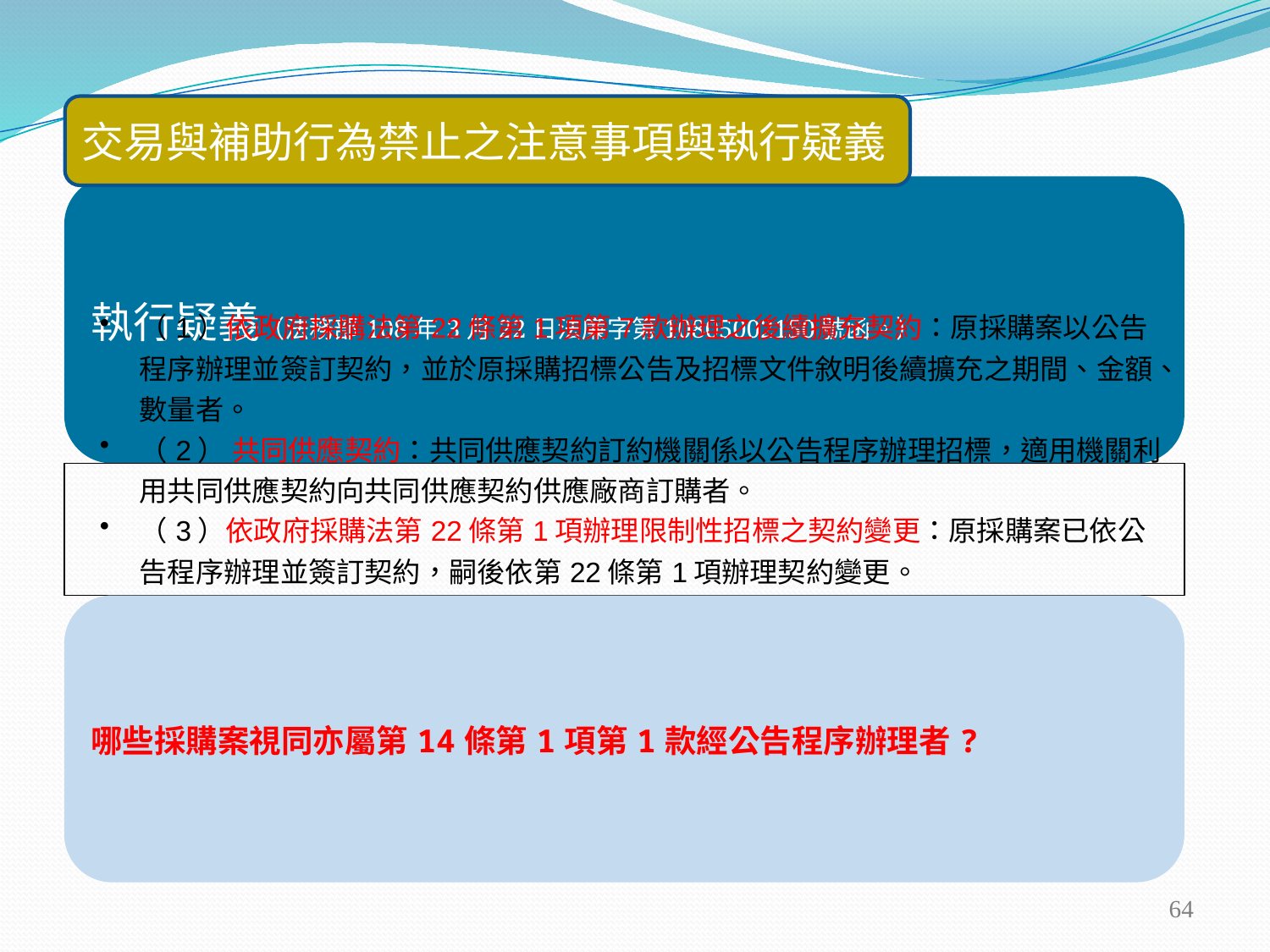

交易與補助行為禁止之注意事項與執行疑義
哪些採購案視同亦屬第14條第1項第1款經公告程序辦理者?
（2） 共同供應契約：共同供應契約訂約機關係以公告程序辦理招標，適用機關利用共同供應契約向共同供應契約供應廠商訂購者。
（3）依政府採購法第22條第1項辦理限制性招標之契約變更：原採購案已依公告程序辦理並簽訂契約，嗣後依第22條第1項辦理契約變更。
（4）選擇性招標之後，後續邀請廠商投標：機關已依公告方式辦理廠商資格審查建立合格廠商名單，後續邀請廠商投標即為以公告程序辦理之採購。
以上視同第14條第1項經公告程序辦理者，於採購時雖不另辦理公告程序，惟仍需踐行第14條第2項事前揭露及事後公開義務。
64